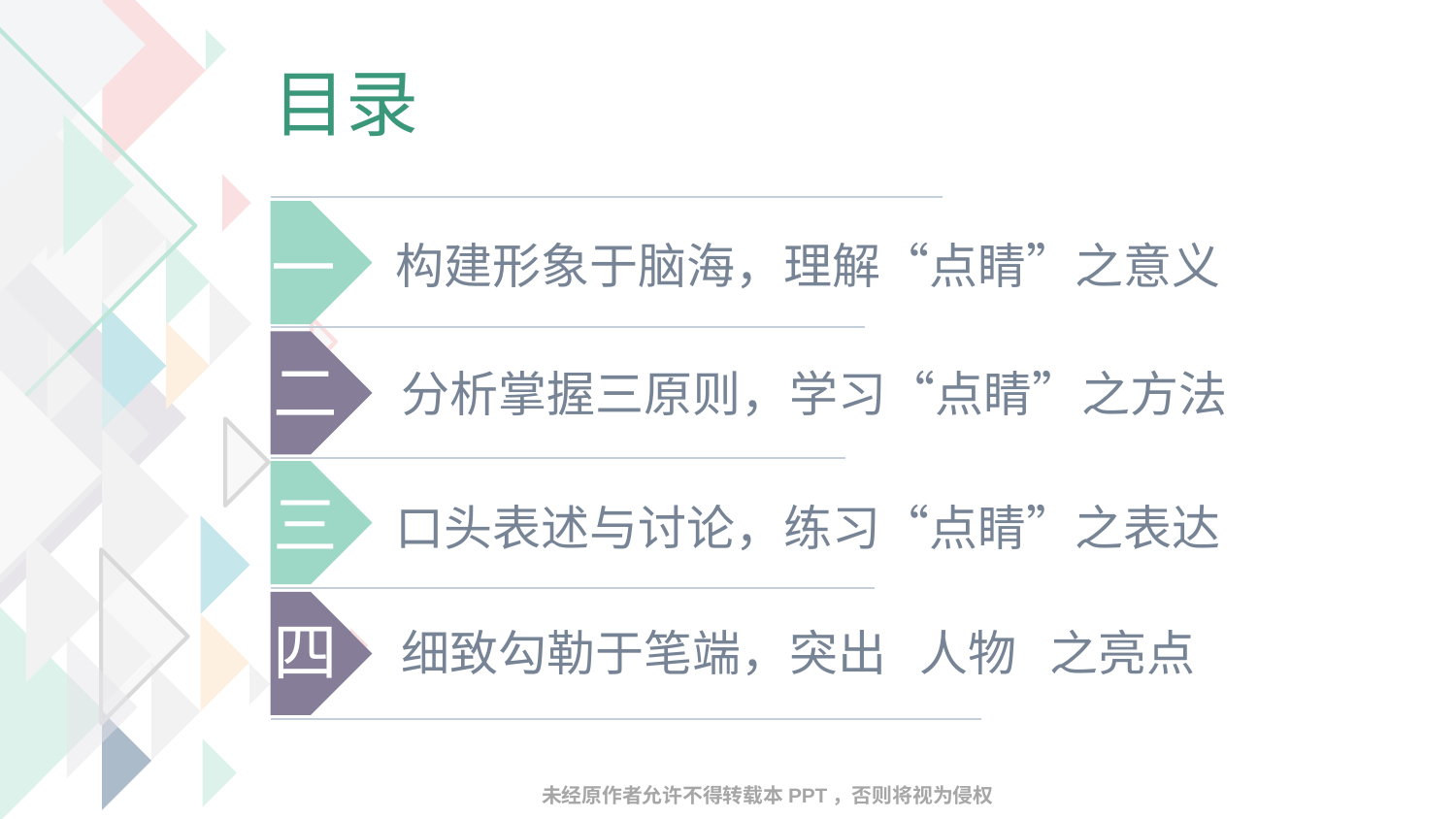

目录

一
构建形象于脑海，理解“点睛”之意义

二
分析掌握三原则，学习“点睛”之方法

三
口头表述与讨论，练习“点睛”之表达

四
细致勾勒于笔端，突出   人物   之亮点